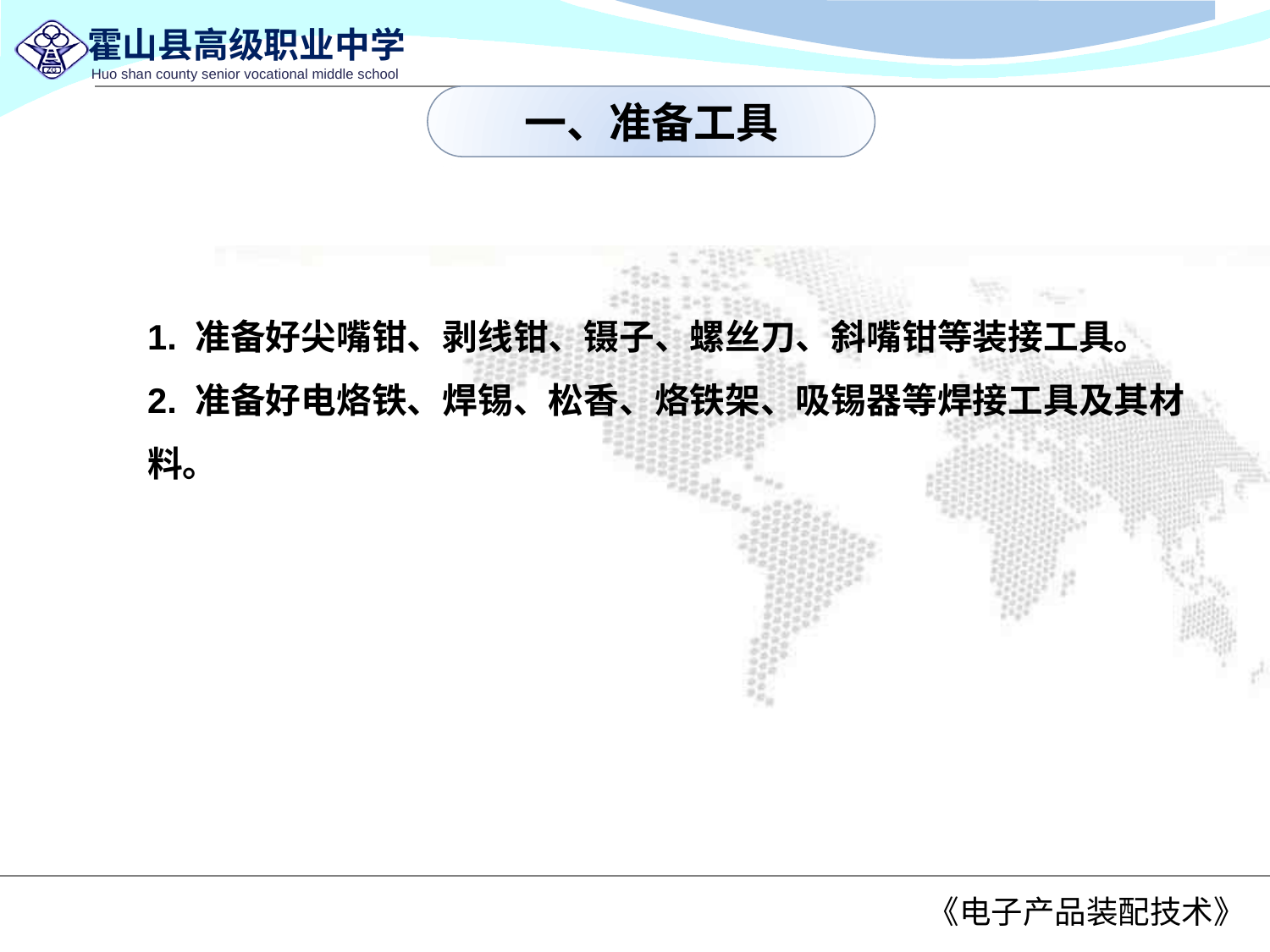

一、准备工具
1. 准备好尖嘴钳、剥线钳、镊子、螺丝刀、斜嘴钳等装接工具。
2. 准备好电烙铁、焊锡、松香、烙铁架、吸锡器等焊接工具及其材料。